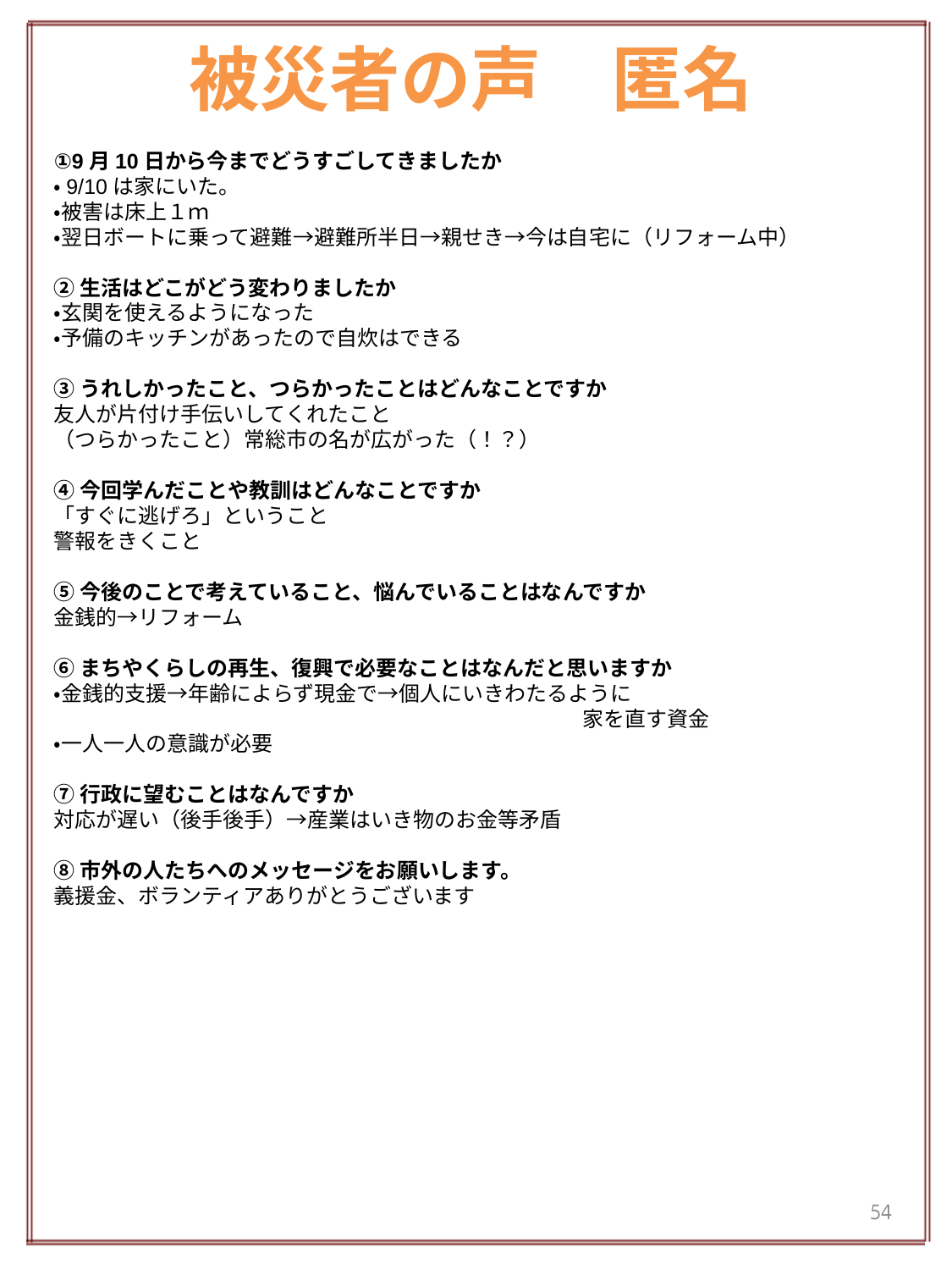

# 被災者の声　匿名
①9月10日から今までどうすごしてきましたか
・9/10は家にいた。
・被害は床上１ｍ
・翌日ボートに乗って避難→避難所半日→親せき→今は自宅に（リフォーム中）

②生活はどこがどう変わりましたか
・玄関を使えるようになった
・予備のキッチンがあったので自炊はできる

③うれしかったこと、つらかったことはどんなことですか
友人が片付け手伝いしてくれたこと
（つらかったこと）常総市の名が広がった（！？）

④今回学んだことや教訓はどんなことですか
「すぐに逃げろ」ということ
警報をきくこと

⑤今後のことで考えていること、悩んでいることはなんですか
金銭的→リフォーム

⑥まちやくらしの再生、復興で必要なことはなんだと思いますか
・金銭的支援→年齢によらず現金で→個人にいきわたるように　　　　　　　　　　　　　　　　　　　　　　　　　　　　　　　　　　　　　家を直す資金
・一人一人の意識が必要

⑦行政に望むことはなんですか
対応が遅い（後手後手）→産業はいき物のお金等矛盾

⑧市外の人たちへのメッセージをお願いします。
義援金、ボランティアありがとうございます
54